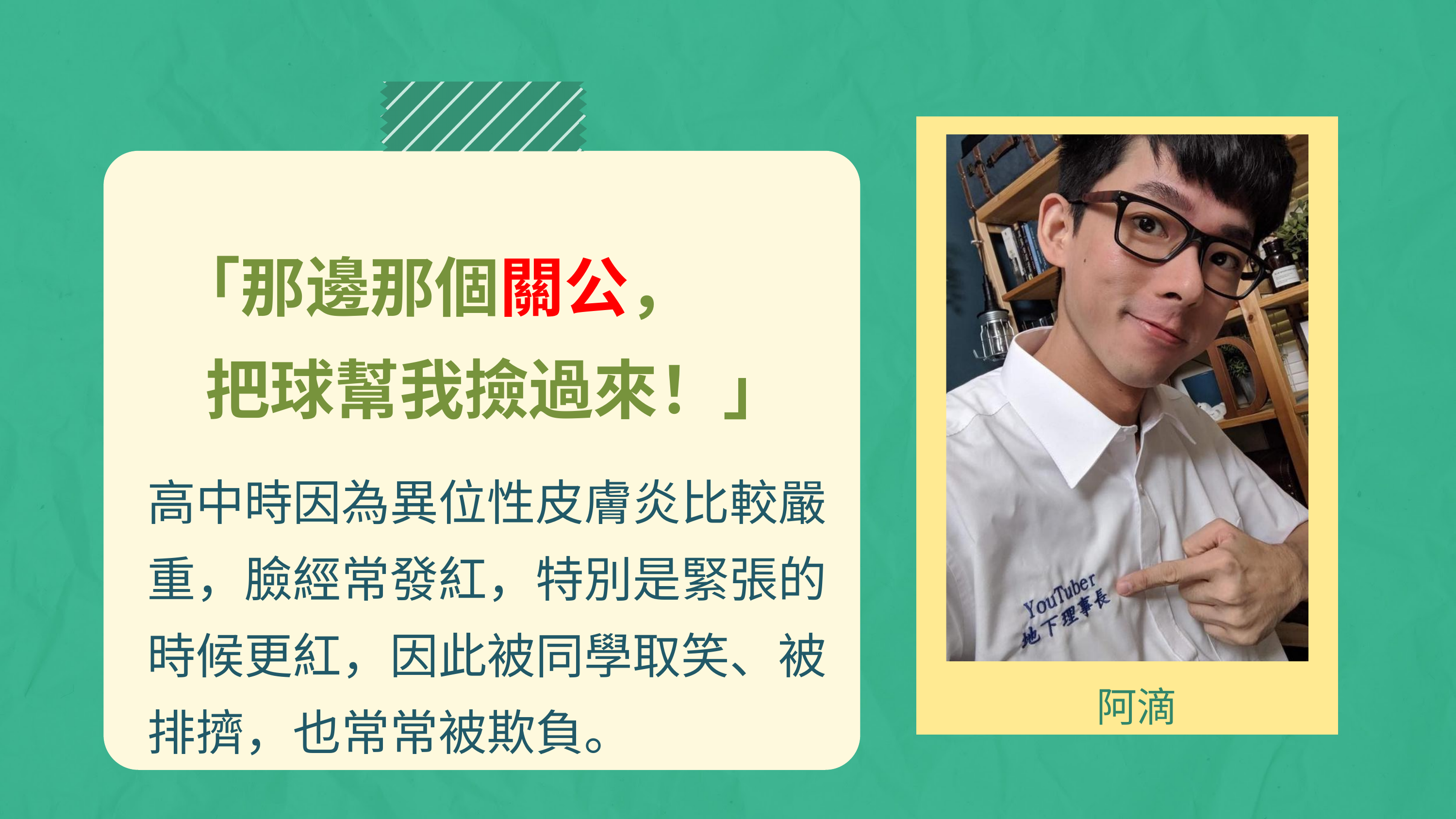

「那邊那個關公，
    把球幫我撿過來！」
高中時因為異位性皮膚炎比較嚴重，臉經常發紅，特別是緊張的時候更紅，因此被同學取笑、被排擠，也常常被欺負。
阿滴